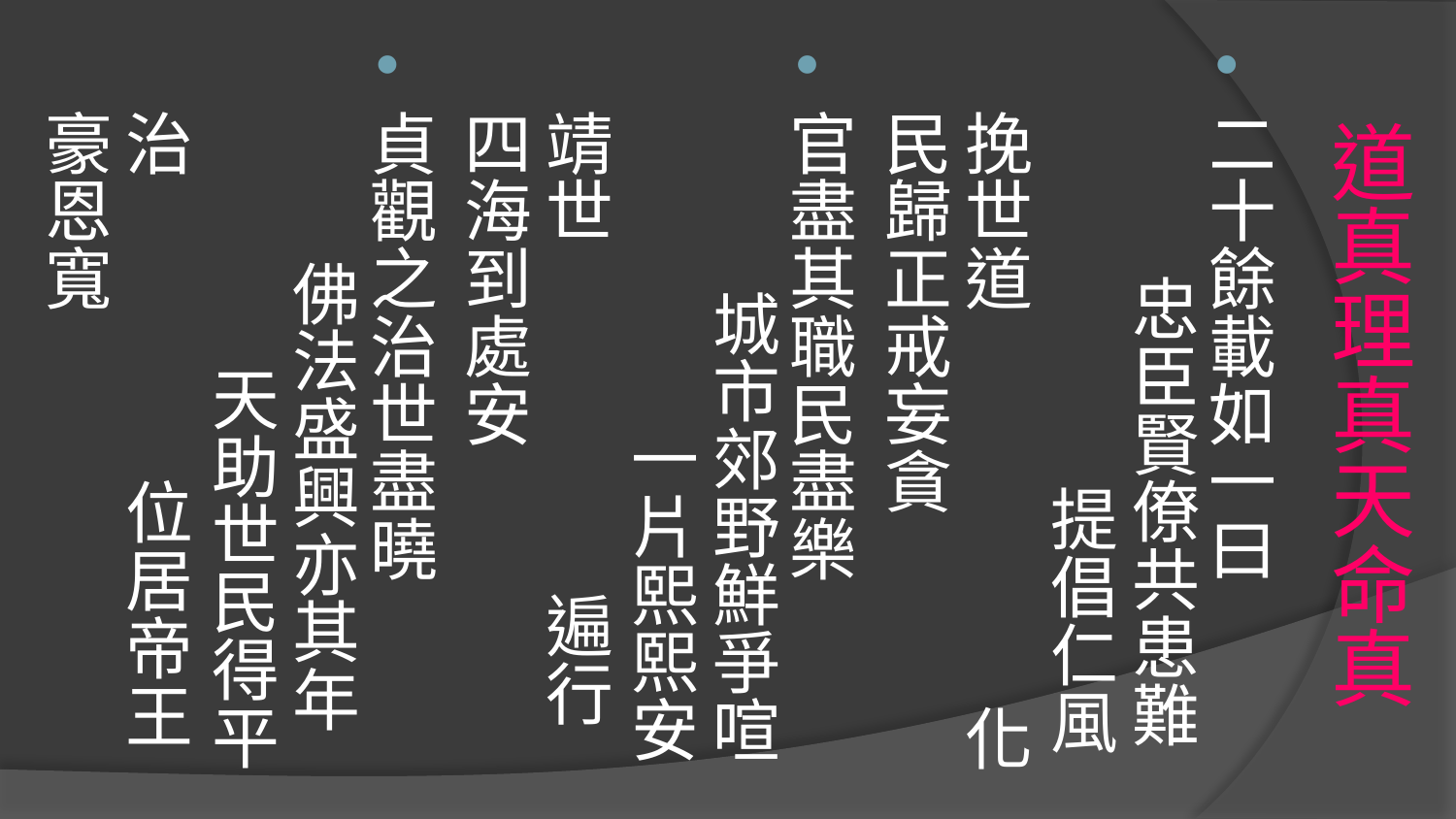

二十餘載如一曰                        忠臣賢僚共患難                           提倡仁風挽世道                          化民歸正戒妄貪
官盡其職民盡樂                         城市郊野鮮爭喧                      一片熙熙安靖世                       遍行四海到處安
貞觀之治世盡曉                       佛法盛興亦其年                    天助世民得平治                    位居帝王豪恩寬
# 道真理真天命真